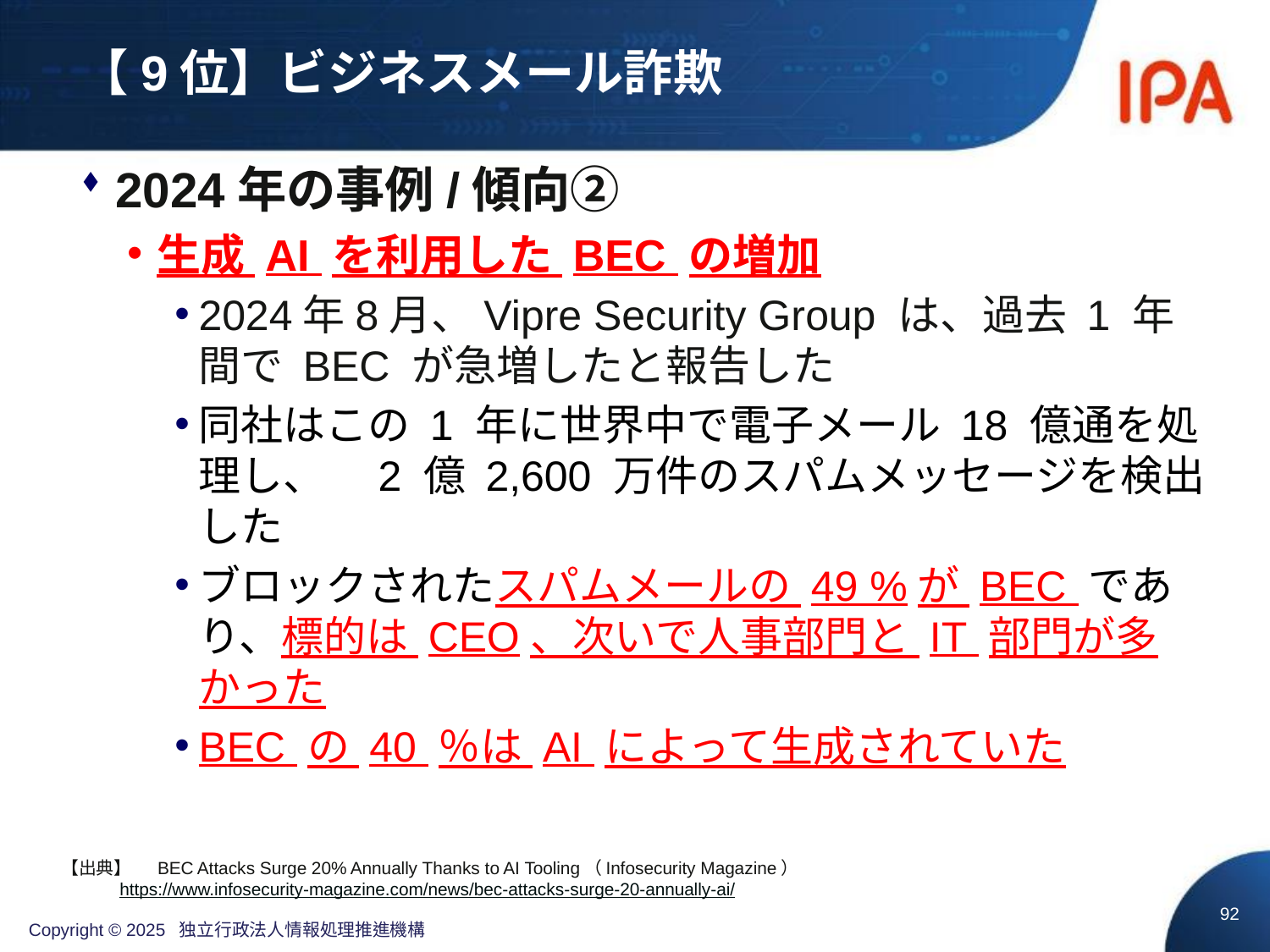

# 【9位】ビジネスメール詐欺
2024年の事例/傾向②
生成 AI を利用した BEC の増加
2024年8月、Vipre Security Group は、過去 1 年間で BEC が急増したと報告した
同社はこの 1 年に世界中で電子メール 18 億通を処理し、　2 億 2,600 万件のスパムメッセージを検出した
ブロックされたスパムメールの 49 %が BEC であり、標的は CEO、次いで人事部門と IT 部門が多かった
BEC の 40 ％は AI によって生成されていた
【出典】　 BEC Attacks Surge 20% Annually Thanks to AI Tooling（Infosecurity Magazine）
            https://www.infosecurity-magazine.com/news/bec-attacks-surge-20-annually-ai/
92
Copyright © 2025  独立行政法人情報処理推進機構